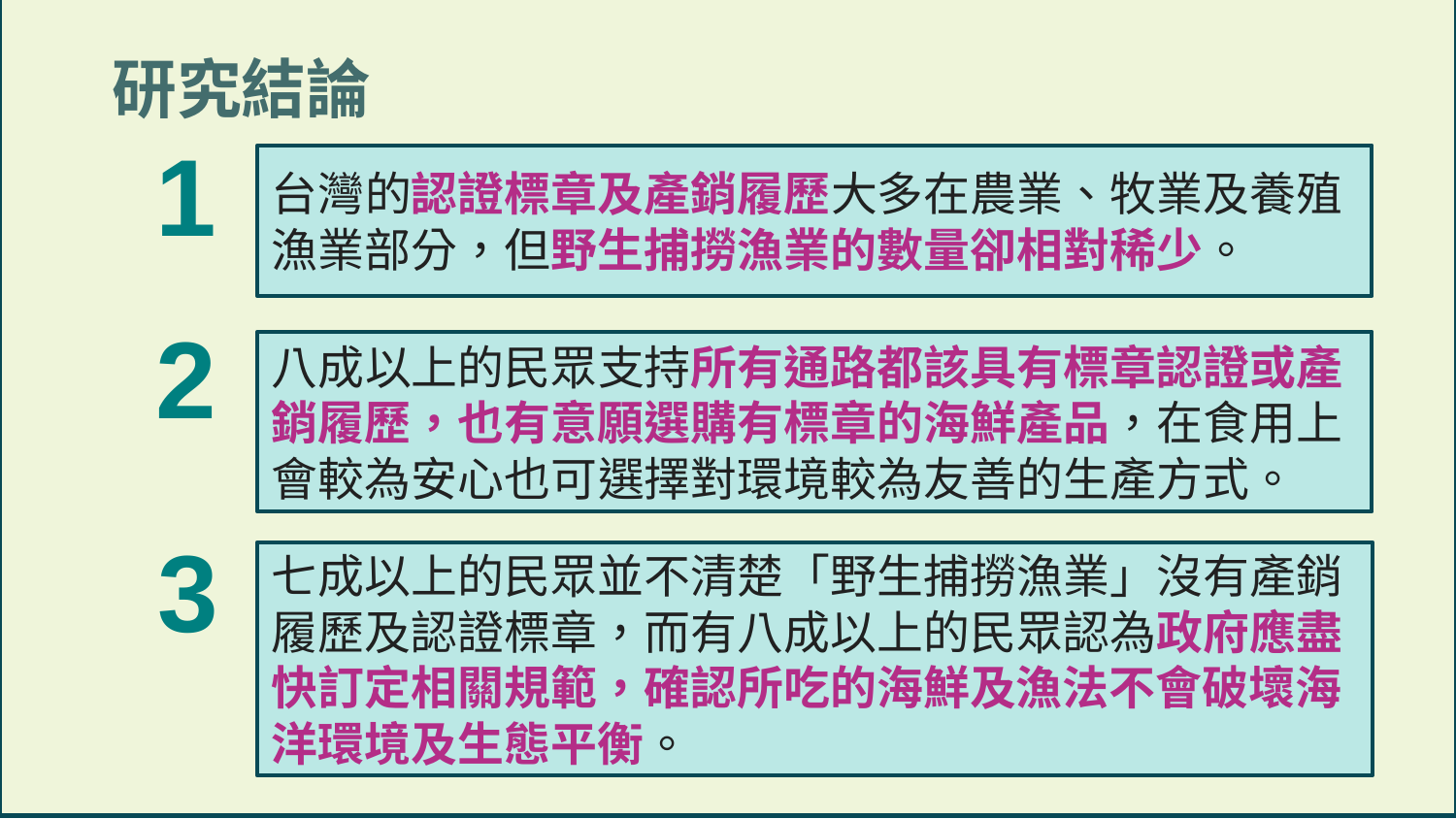

研究結論
1
台灣的認證標章及產銷履歷大多在農業、牧業及養殖漁業部分，但野生捕撈漁業的數量卻相對稀少。
2
八成以上的民眾支持所有通路都該具有標章認證或產銷履歷，也有意願選購有標章的海鮮產品，在食用上會較為安心也可選擇對環境較為友善的生產方式。
3
七成以上的民眾並不清楚「野生捕撈漁業」沒有產銷履歷及認證標章，而有八成以上的民眾認為政府應盡快訂定相關規範，確認所吃的海鮮及漁法不會破壞海洋環境及生態平衡。